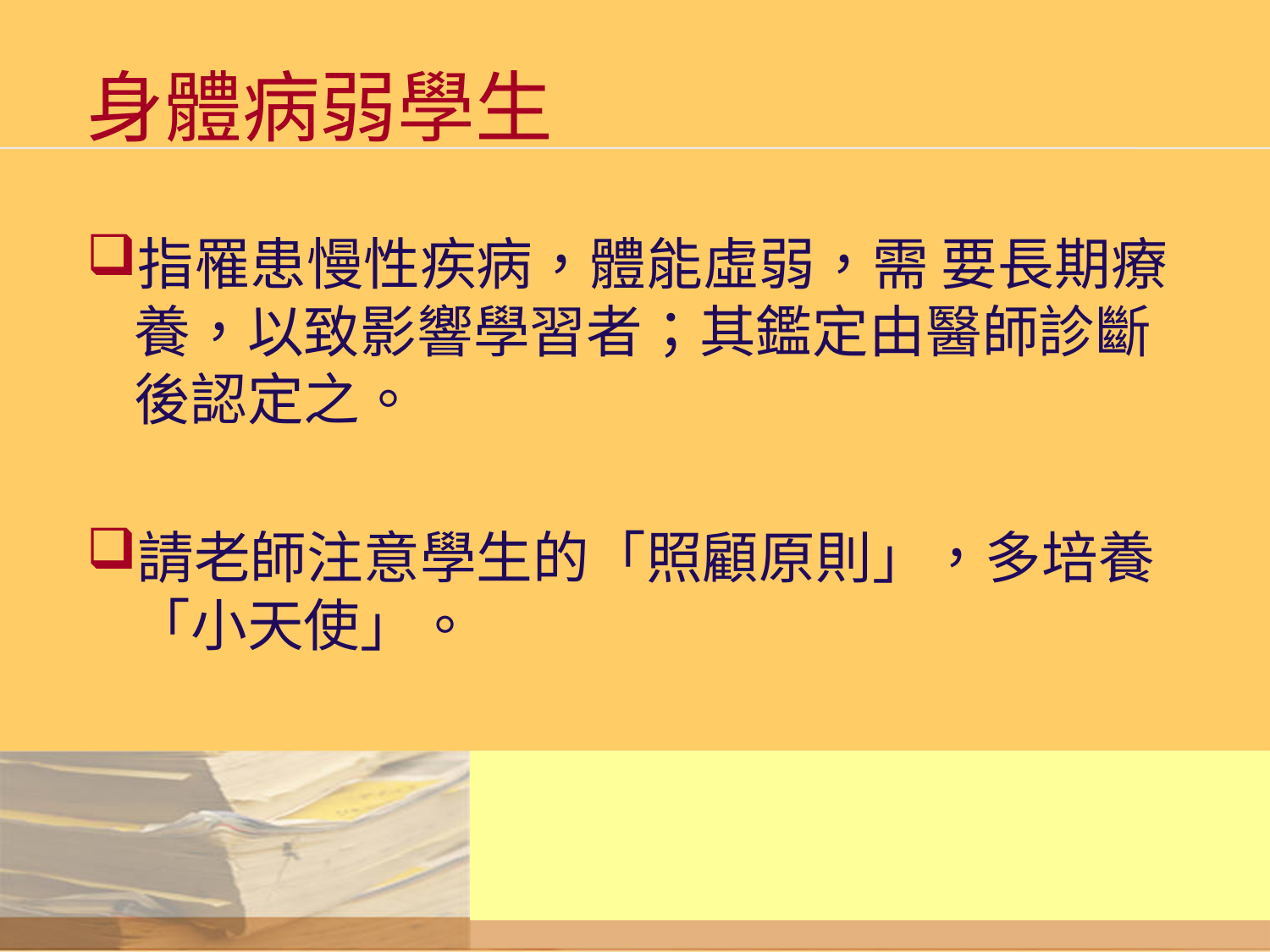

# 身體病弱學生
指罹患慢性疾病，體能虛弱，需 要長期療養，以致影響學習者；其鑑定由醫師診斷後認定之。

請老師注意學生的「照顧原則」，多培養「小天使」。